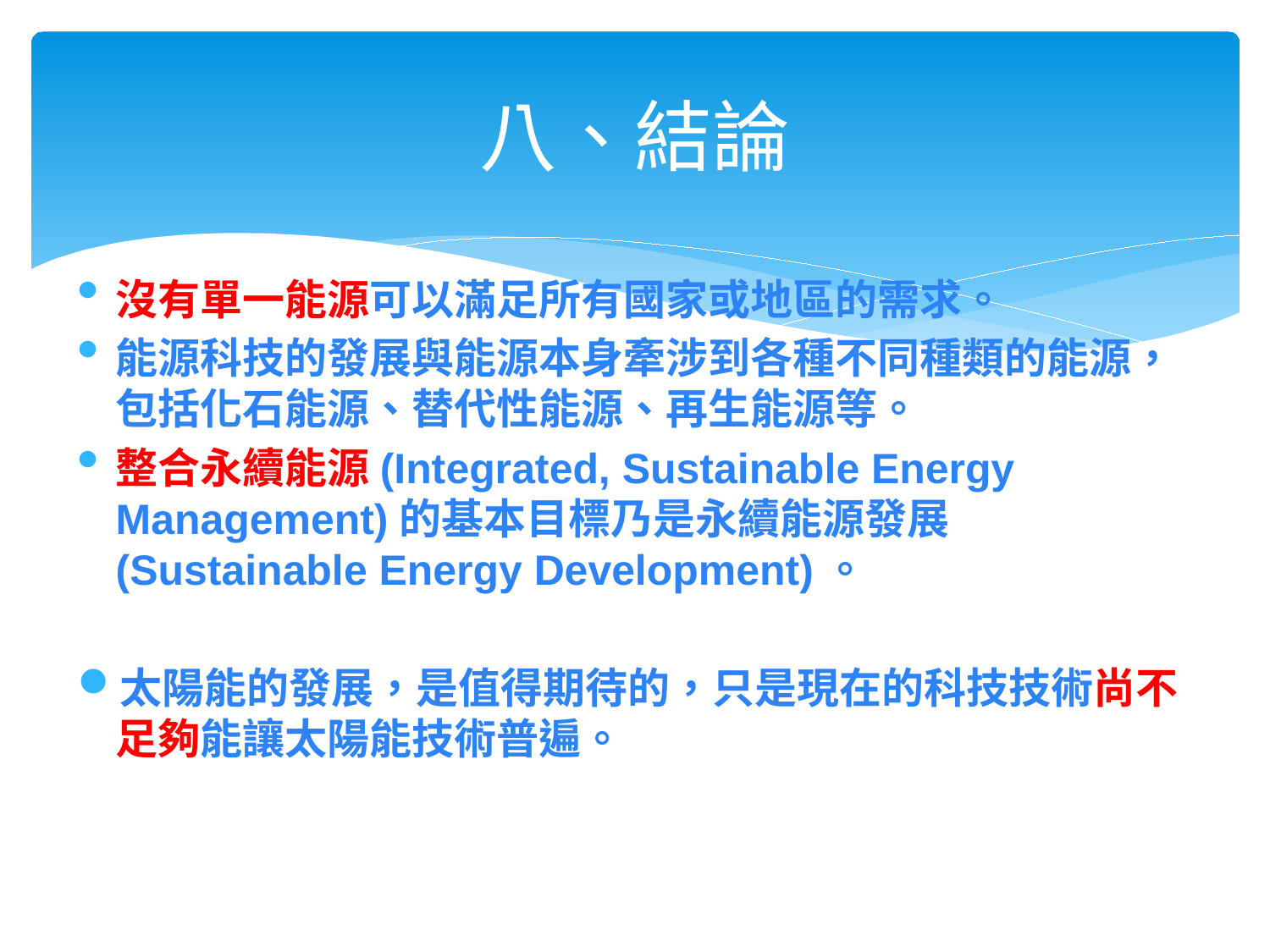

# 八、結論
沒有單一能源可以滿足所有國家或地區的需求。
能源科技的發展與能源本身牽涉到各種不同種類的能源，包括化石能源、替代性能源、再生能源等。
整合永續能源(Integrated, Sustainable Energy Management)的基本目標乃是永續能源發展(Sustainable Energy Development)。

太陽能的發展，是值得期待的，只是現在的科技技術尚不足夠能讓太陽能技術普遍。